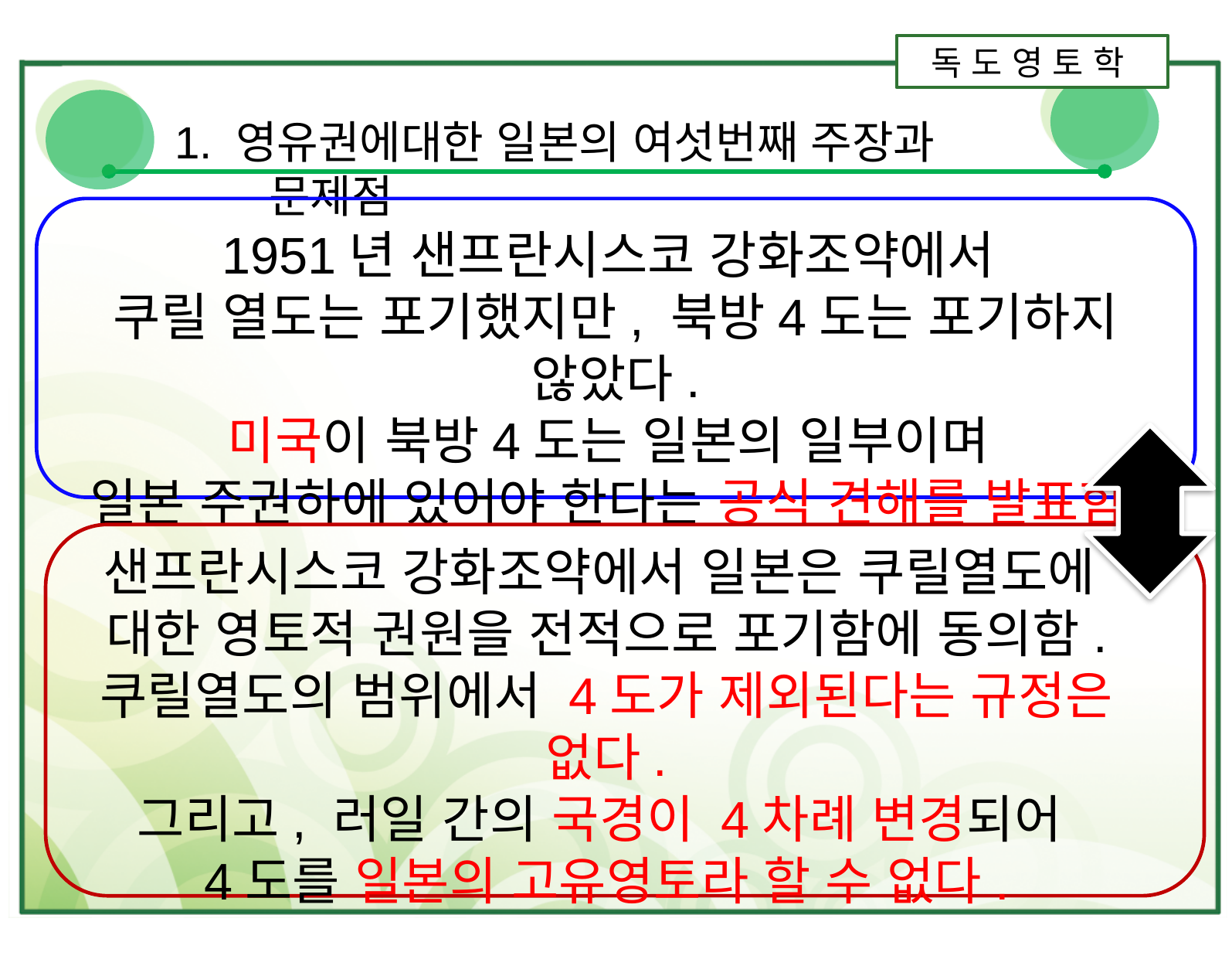

독 도 영 토 학

1. 영유권에대한 일본의 여섯번째 주장과 문제점

1951년 샌프란시스코 강화조약에서
쿠릴 열도는 포기했지만, 북방4도는 포기하지 않았다.
미국이 북방4도는 일본의 일부이며
일본 주권하에 있어야 한다는 공식 견해를 발표함

샌프란시스코 강화조약에서 일본은 쿠릴열도에
대한 영토적 권원을 전적으로 포기함에 동의함.
쿠릴열도의 범위에서 4도가 제외된다는 규정은 없다.
그리고, 러일 간의 국경이 4차례 변경되어
4도를 일본의 고유영토라 할 수 없다.